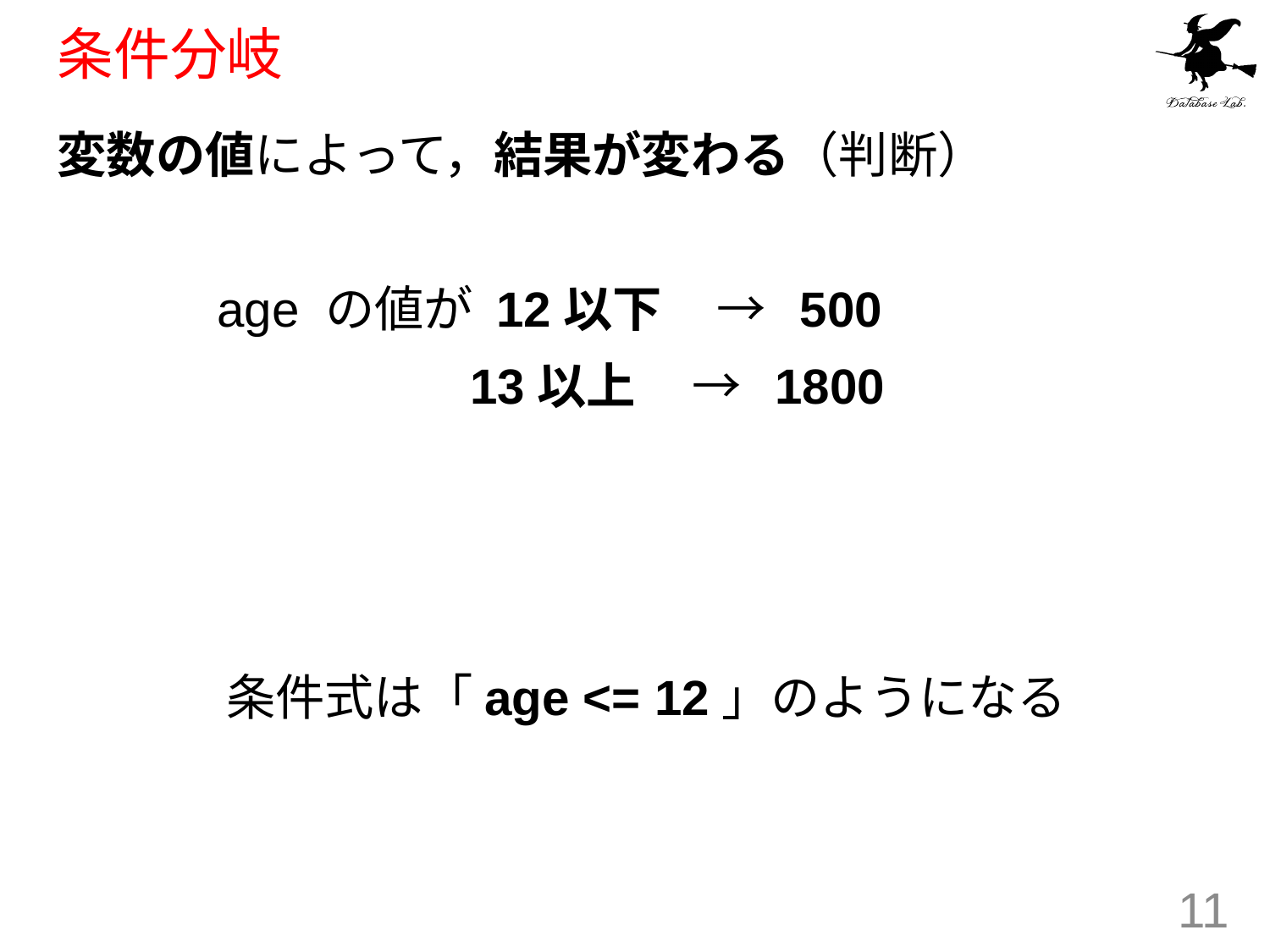

# 条件分岐
変数の値によって，結果が変わる（判断）

　　　age の値が 12以下     →  500
                              13以上     →  1800
条件式は「age <= 12」のようになる
11